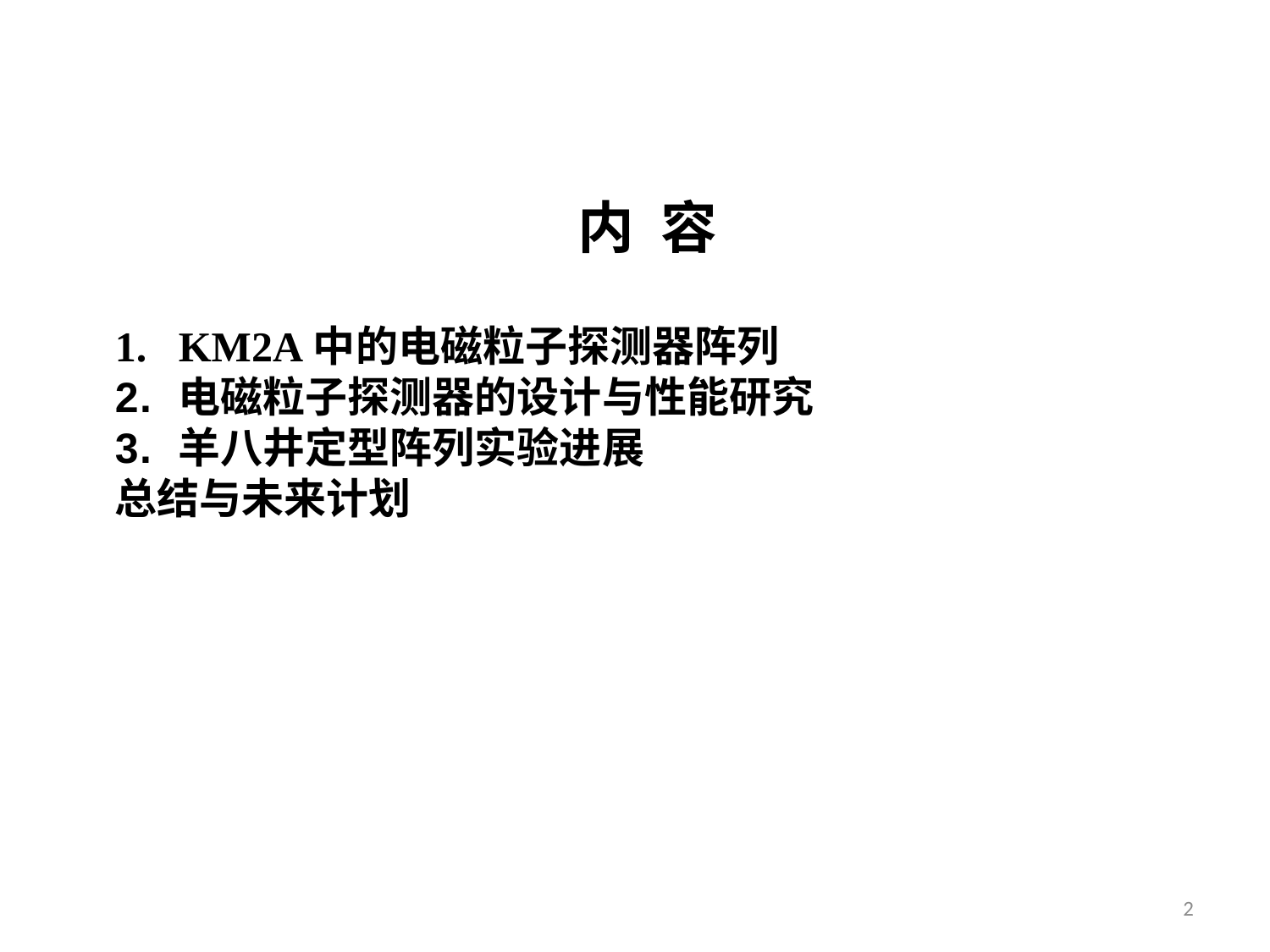

内  容

KM2A中的电磁粒子探测器阵列
电磁粒子探测器的设计与性能研究
羊八井定型阵列实验进展
总结与未来计划
2